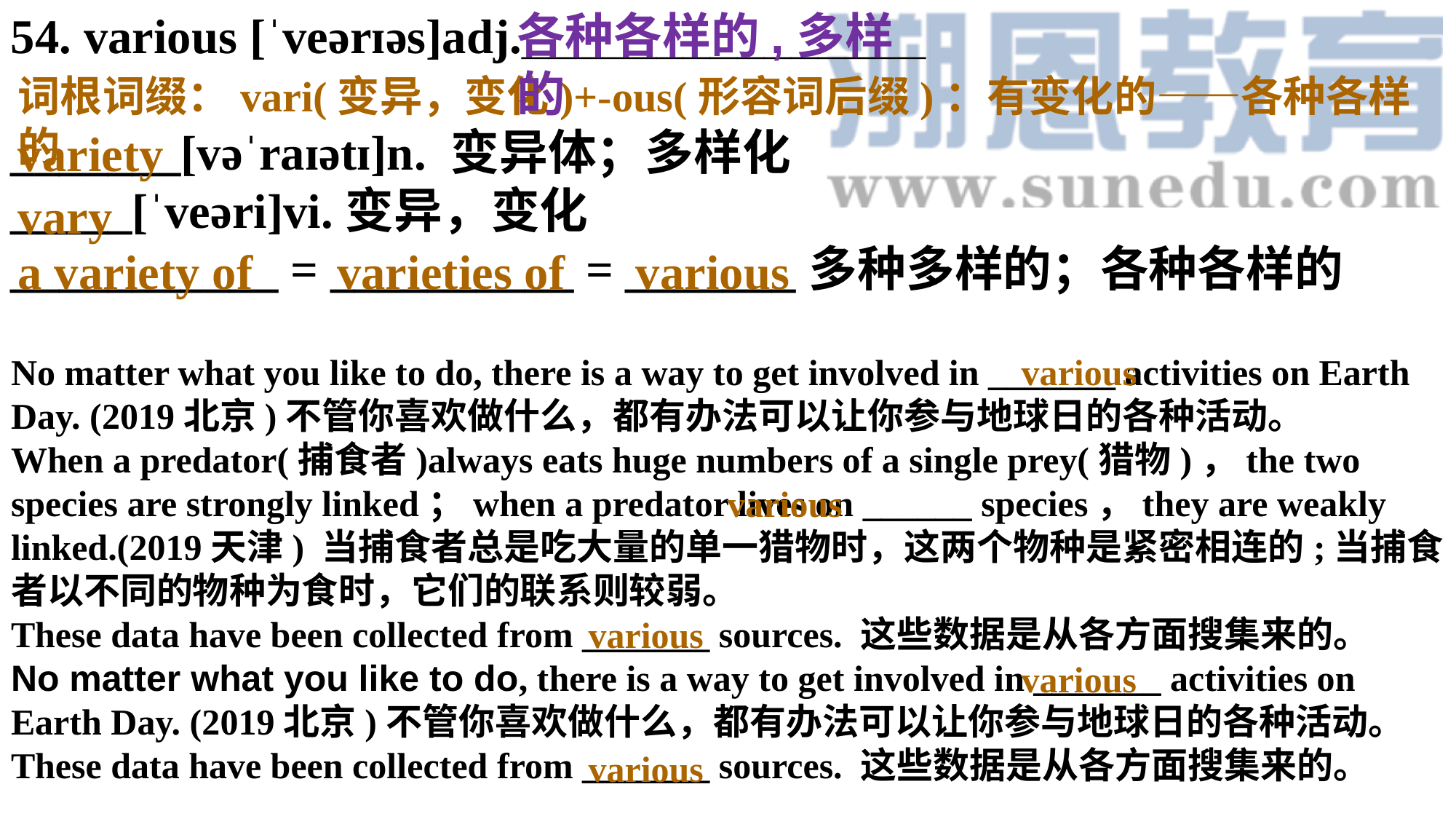

54. various [ˈveərɪəs]adj._______________

_______[vəˈraɪətɪ]n. 变异体；多样化
_____[ˈveəri]vi.变异，变化
___________ = __________ = _______多种多样的；各种各样的
各种各样的,多样的
词根词缀：vari(变异，变化)+-ous(形容词后缀)：有变化的——各种各样的
variety
vary
a variety of
varieties of
various
No matter what you like to do, there is a way to get involved in _______ activities on Earth Day. (2019北京)不管你喜欢做什么，都有办法可以让你参与地球日的各种活动。When a predator(捕食者)always eats huge numbers of a single prey(猎物)，the two species are strongly linked；when a predator lives on ______ species，they are weakly linked.(2019天津) 当捕食者总是吃大量的单一猎物时，这两个物种是紧密相连的;当捕食者以不同的物种为食时，它们的联系则较弱。These data have been collected from _______ sources. 这些数据是从各方面搜集来的。No matter what you like to do, there is a way to get involved in _______ activities on Earth Day. (2019北京)不管你喜欢做什么，都有办法可以让你参与地球日的各种活动。These data have been collected from _______ sources. 这些数据是从各方面搜集来的。
various
various
various
various
various